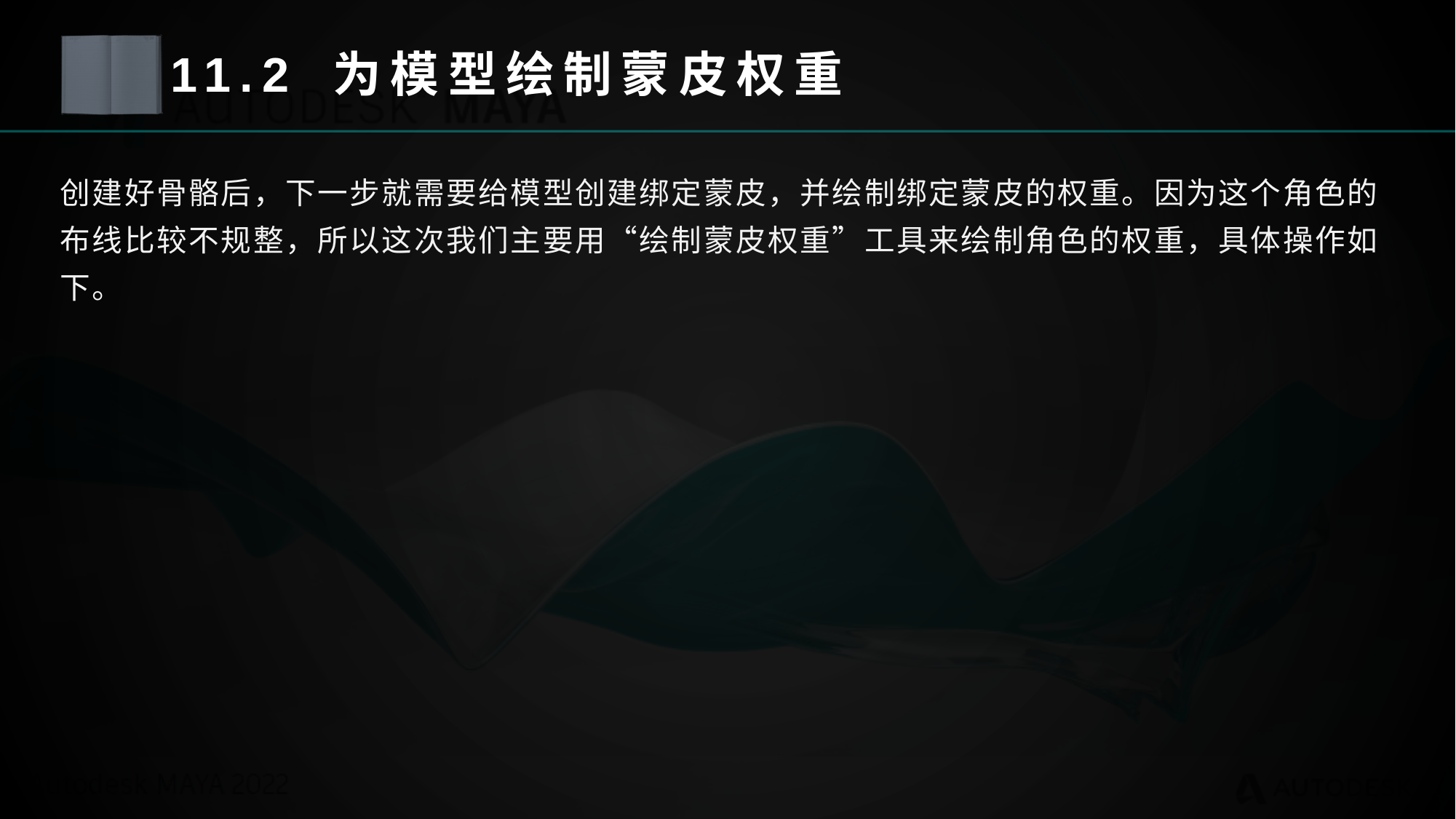

11.2 为模型绘制蒙皮权重
创建好骨骼后，下一步就需要给模型创建绑定蒙皮，并绘制绑定蒙皮的权重。因为这个角色的布线比较不规整，所以这次我们主要用“绘制蒙皮权重”工具来绘制角色的权重，具体操作如下。